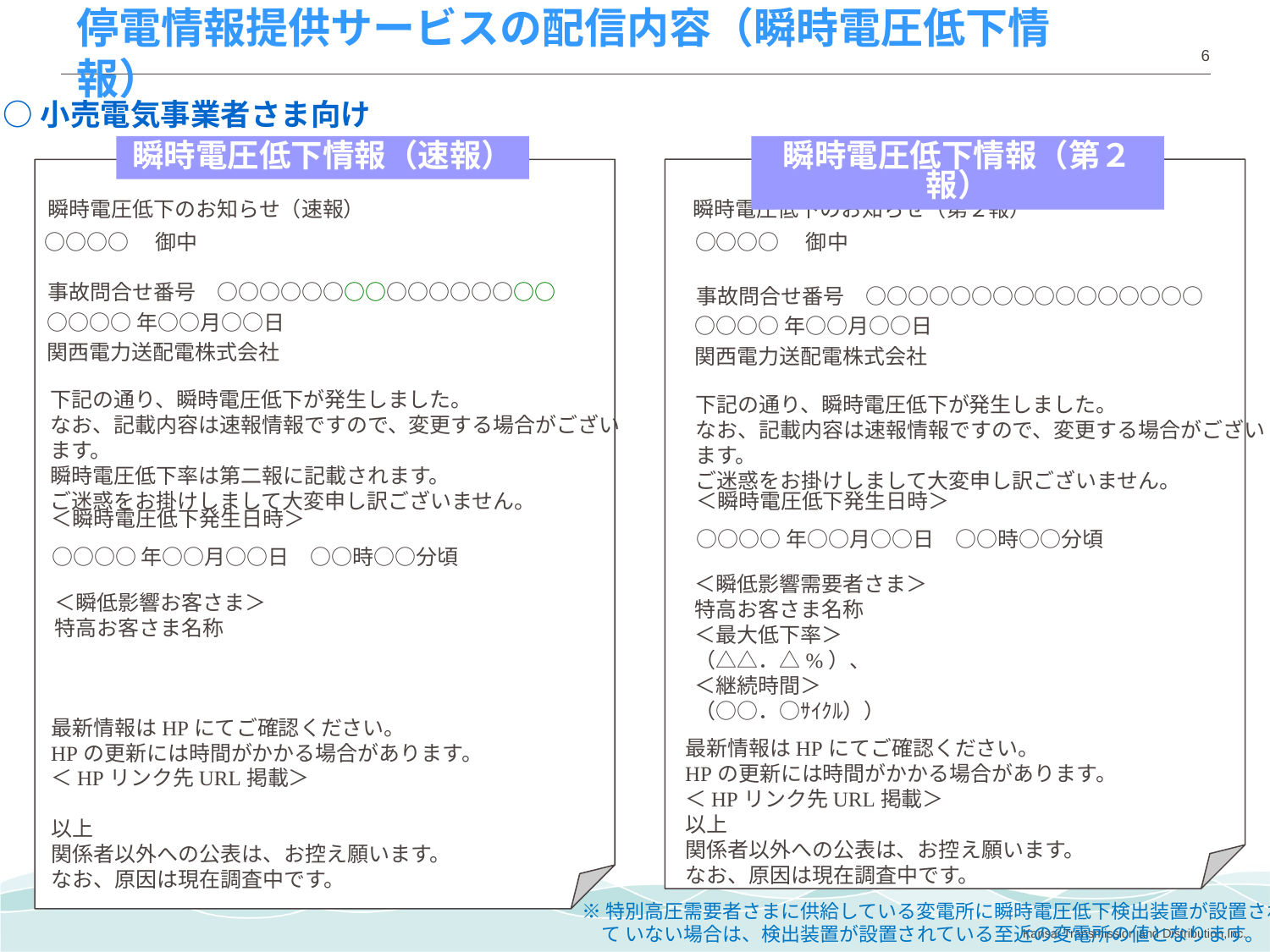

停電情報提供サービスの配信内容（瞬時電圧低下情報）
○小売電気事業者さま向け
瞬時電圧低下情報（速報）
瞬時電圧低下情報（第２報）

瞬時電圧低下のお知らせ（速報）
瞬時電圧低下のお知らせ（第２報）
○○○○　御中
○○○○　御中
事故問合せ番号　○○○○○○○○○○○○○○○○

事故問合せ番号　○○○○○○○○○○○○○○○○
○○○○年○○月○○日
○○○○年○○月○○日
関西電力送配電株式会社
関西電力送配電株式会社
下記の通り、瞬時電圧低下が発生しました。
なお、記載内容は速報情報ですので、変更する場合がございます。
瞬時電圧低下率は第二報に記載されます。
ご迷惑をお掛けしまして大変申し訳ございません。
下記の通り、瞬時電圧低下が発生しました。
なお、記載内容は速報情報ですので、変更する場合がございます。
ご迷惑をお掛けしまして大変申し訳ございません。
＜瞬時電圧低下発生日時＞
＜瞬時電圧低下発生日時＞
○○○○年○○月○○日　○○時○○分頃
○○○○年○○月○○日　○○時○○分頃
＜瞬低影響需要者さま＞
特高お客さま名称
＜最大低下率＞
（△△．△%）、
＜継続時間＞
（○○．○ｻｲｸﾙ））

＜瞬低影響お客さま＞
特高お客さま名称

最新情報はHPにてご確認ください。
HPの更新には時間がかかる場合があります。
＜HPリンク先URL掲載＞

以上
関係者以外への公表は、お控え願います。
なお、原因は現在調査中です。
最新情報はHPにてご確認ください。
HPの更新には時間がかかる場合があります。
＜HPリンク先URL掲載＞
以上
関係者以外への公表は、お控え願います。
なお、原因は現在調査中です。
※特別高圧需要者さまに供給している変電所に瞬時電圧低下検出装置が設置され
　て いない場合は、検出装置が設置されている至近の変電所の値となります。